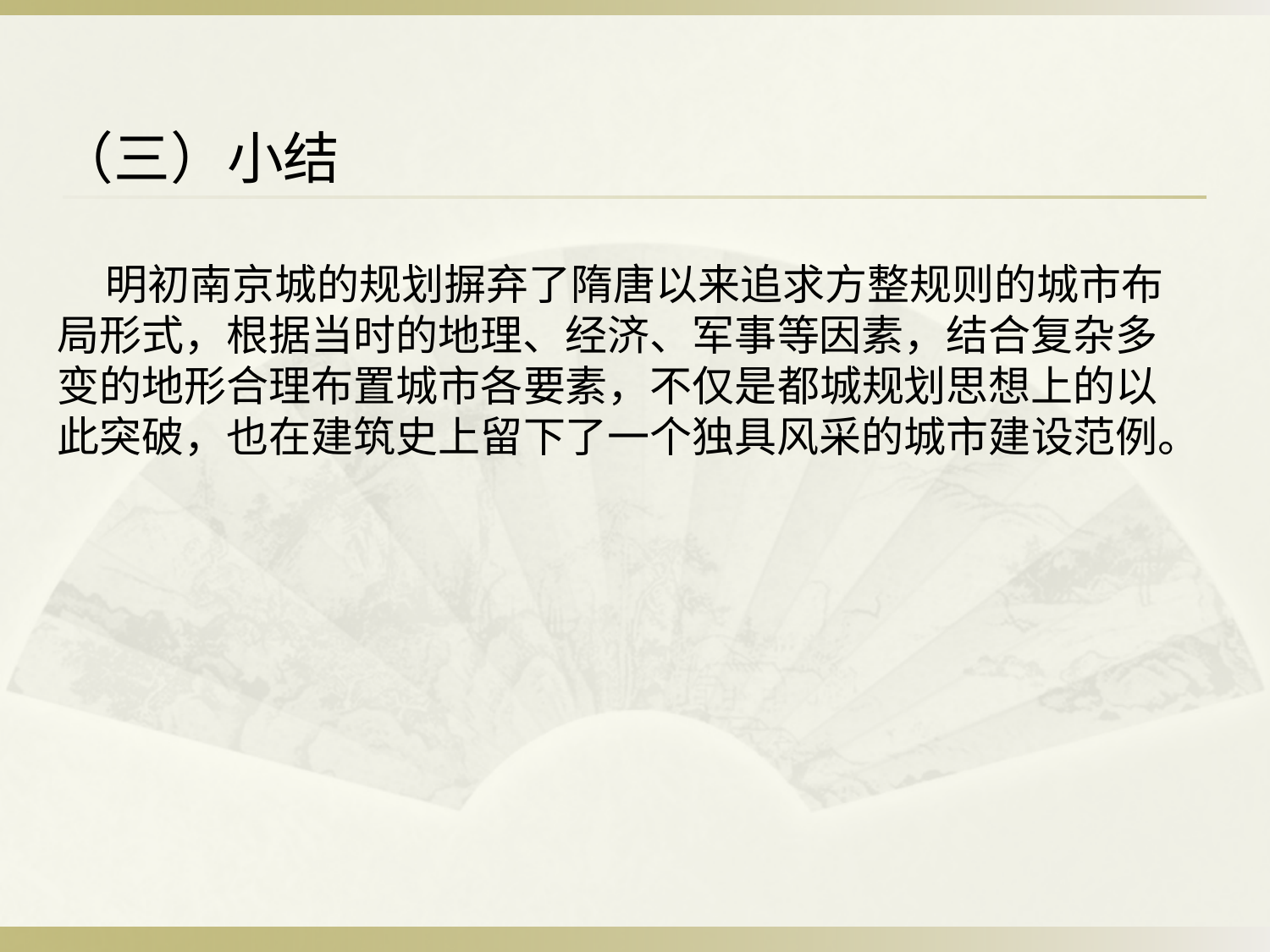

（三）小结

    明初南京城的规划摒弃了隋唐以来追求方整规则的城市布局形式，根据当时的地理、经济、军事等因素，结合复杂多变的地形合理布置城市各要素，不仅是都城规划思想上的以此突破，也在建筑史上留下了一个独具风采的城市建设范例。